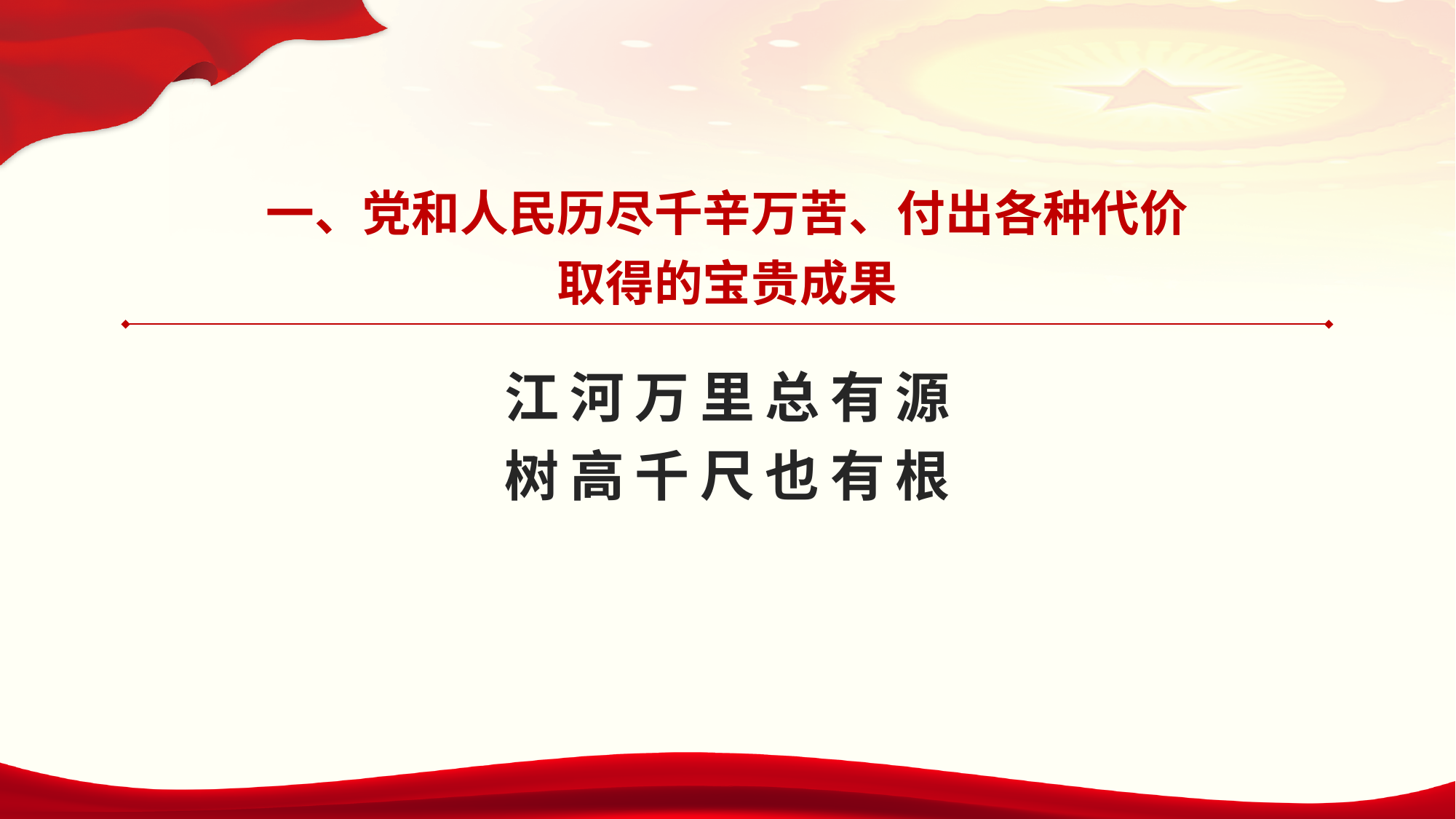

一、党和人民历尽千辛万苦、付出各种代价
取得的宝贵成果
江河万里总有源
树高千尺也有根